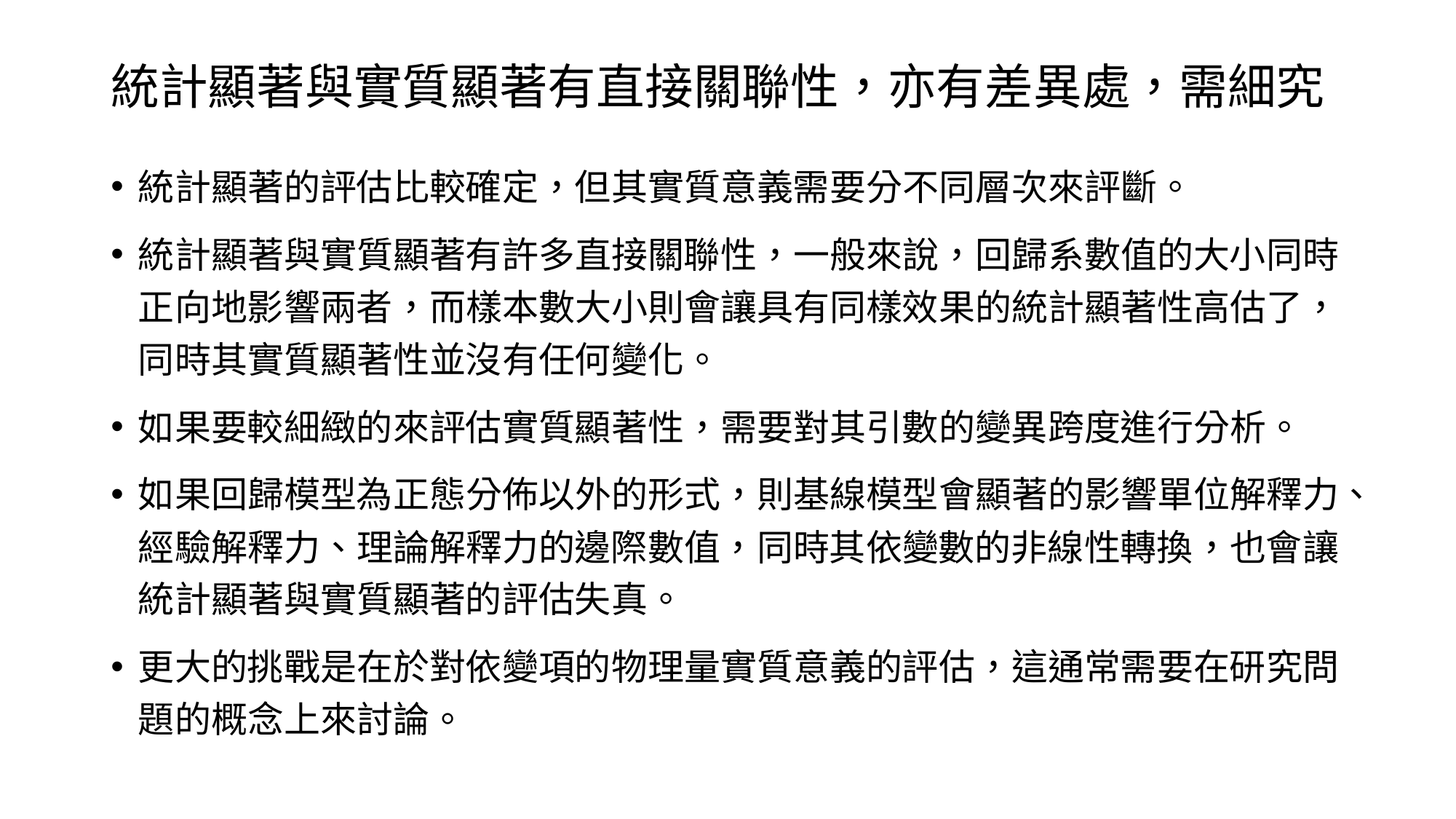

# 統計顯著與實質顯著有直接關聯性，亦有差異處，需細究
統計顯著的評估比較確定，但其實質意義需要分不同層次來評斷。
統計顯著與實質顯著有許多直接關聯性，一般來說，回歸系數值的大小同時正向地影響兩者，而樣本數大小則會讓具有同樣效果的統計顯著性高估了，同時其實質顯著性並沒有任何變化。
如果要較細緻的來評估實質顯著性，需要對其引數的變異跨度進行分析。
如果回歸模型為正態分佈以外的形式，則基線模型會顯著的影響單位解釋力、經驗解釋力、理論解釋力的邊際數值，同時其依變數的非線性轉換，也會讓統計顯著與實質顯著的評估失真。
更大的挑戰是在於對依變項的物理量實質意義的評估，這通常需要在研究問題的概念上來討論。